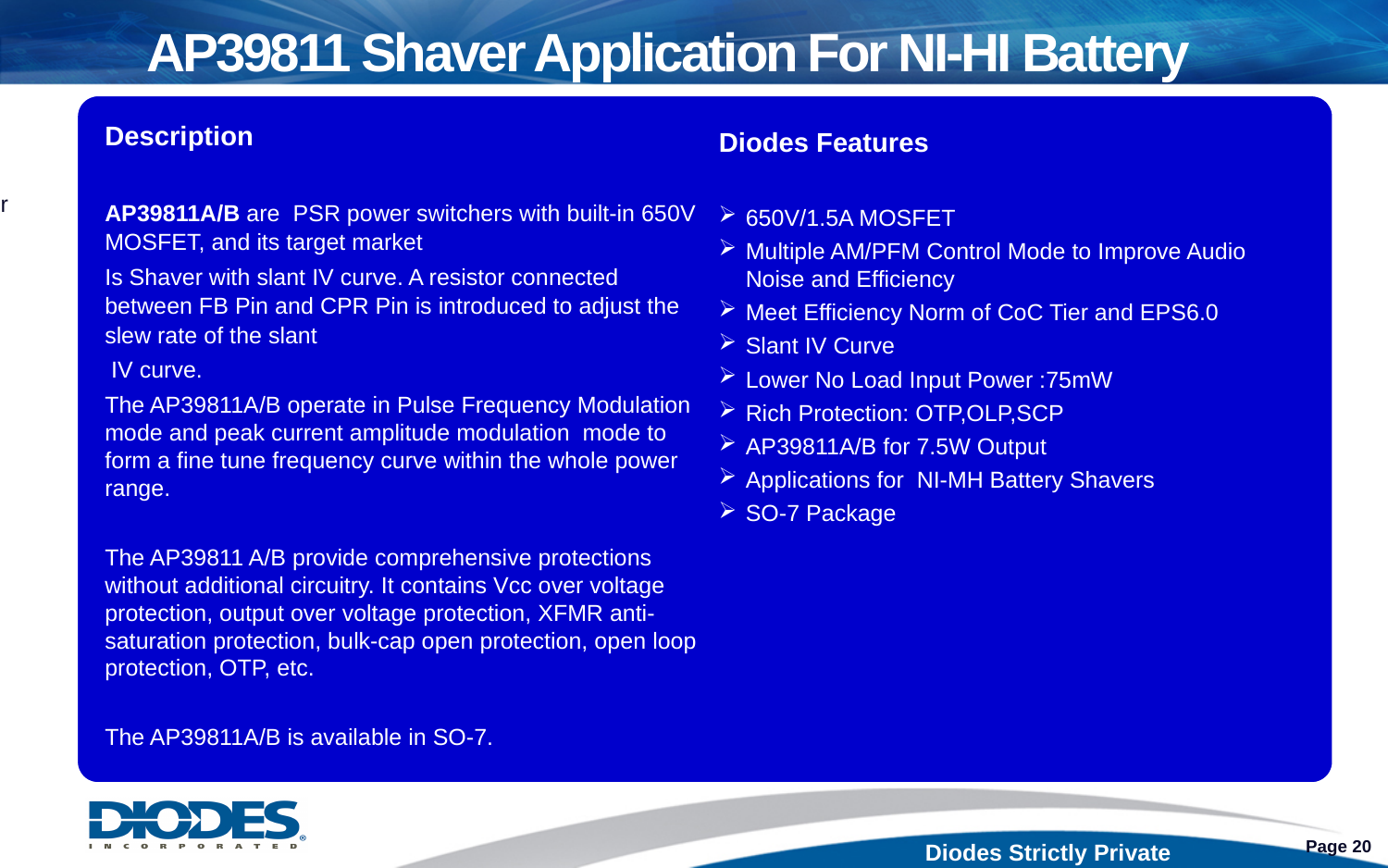

AP39811 Shaver Application For NI-HI Battery
Description

AP39811A/B are  PSR power switchers with built-in 650V MOSFET, and its target market
Is Shaver with slant IV curve. A resistor connected between FB Pin and CPR Pin is introduced to adjust the slew rate of the slant
 IV curve.
The AP39811A/B operate in Pulse Frequency Modulation  mode and peak current amplitude modulation  mode to form a fine tune frequency curve within the whole power range.

The AP39811 A/B provide comprehensive protections without additional circuitry. It contains Vcc over voltage protection, output over voltage protection, XFMR anti-saturation protection, bulk-cap open protection, open loop protection, OTP, etc.

The AP39811A/B is available in SO-7.

Diodes Features

650V/1.5A MOSFET
Multiple AM/PFM Control Mode to Improve Audio Noise and Efficiency
Meet Efficiency Norm of CoC Tier and EPS6.0
Slant IV Curve
Lower No Load Input Power :75mW
Rich Protection: OTP,OLP,SCP
AP39811A/B for 7.5W Output
Applications for  NI-MH Battery Shavers
SO-7 Package

 剃须刀 Shaver
Page 20